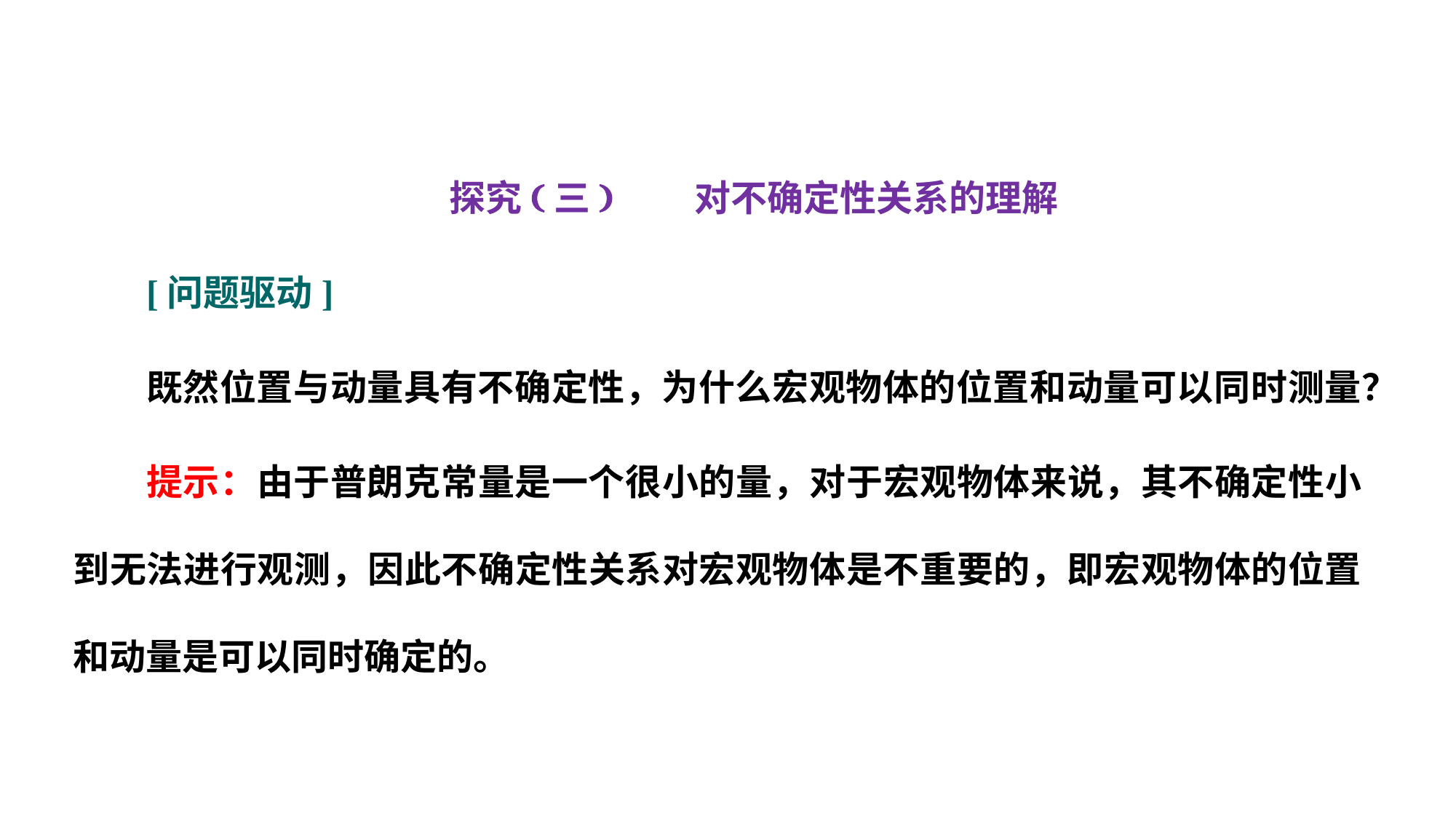

探究(三)　　对不确定性关系的理解
[问题驱动]
既然位置与动量具有不确定性，为什么宏观物体的位置和动量可以同时测量？
提示：由于普朗克常量是一个很小的量，对于宏观物体来说，其不确定性小到无法进行观测，因此不确定性关系对宏观物体是不重要的，即宏观物体的位置和动量是可以同时确定的。